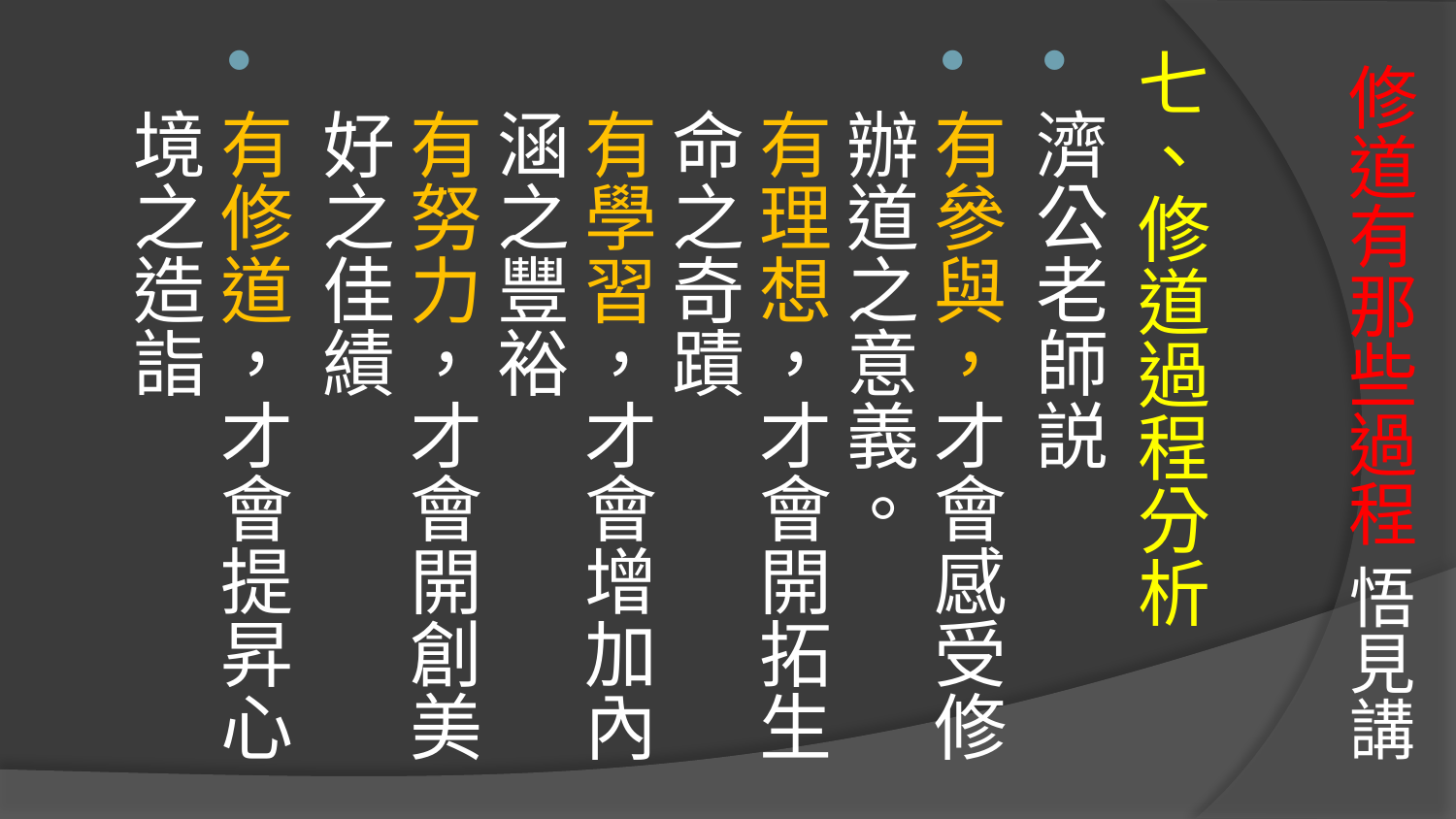

七、修道過程分析
濟公老師説
有參與，才會感受修辦道之意義。
有理想，才會開拓生命之奇蹟 
有學習，才會增加內涵之豐裕 
有努力，才會開創美好之佳績
有修道，才會提昇心境之造詣
# 修道有那些過程 悟見講